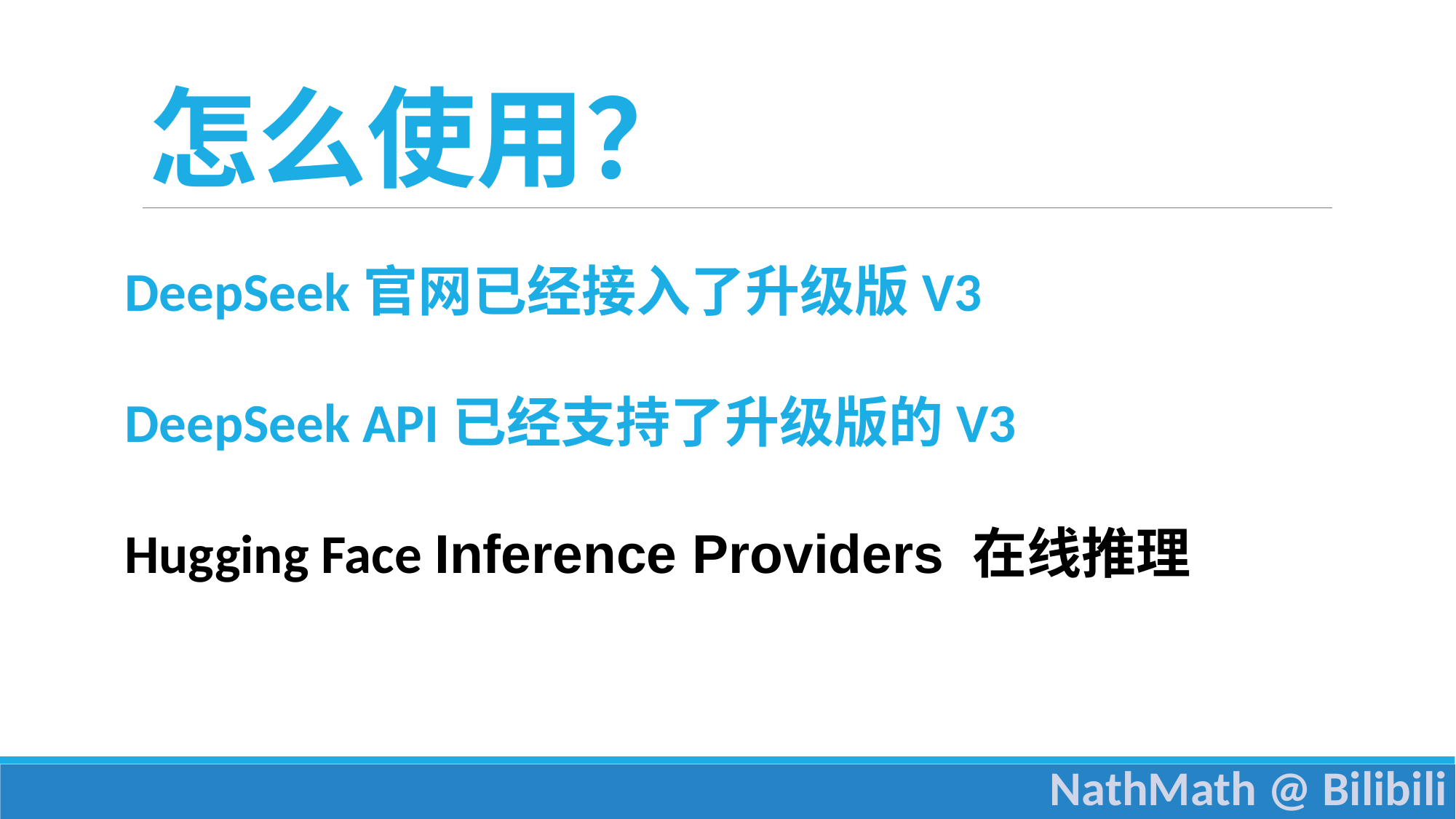

怎么使用？
DeepSeek官网已经接入了升级版V3

DeepSeek API已经支持了升级版的V3

Hugging Face Inference Providers 在线推理
NathMath @ Bilibili